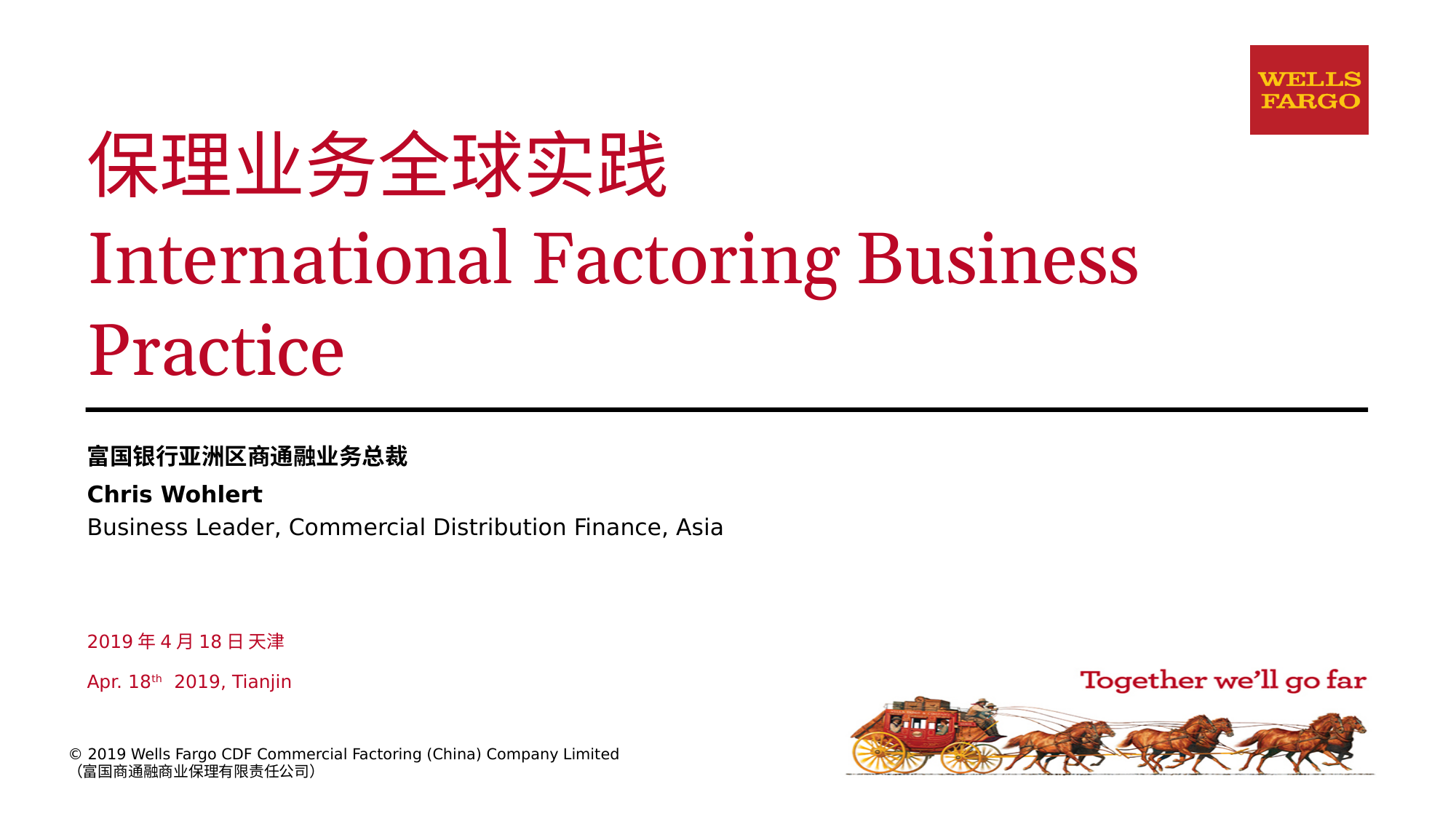

# 保理业务全球实践 International Factoring Business Practice
富国银行亚洲区商通融业务总裁
Chris Wohlert
Business Leader, Commercial Distribution Finance, Asia
2019年4月18日 天津
Apr. 18th  2019, Tianjin
© 2019 Wells Fargo CDF Commercial Factoring (China) Company Limited （富国商通融商业保理有限责任公司）